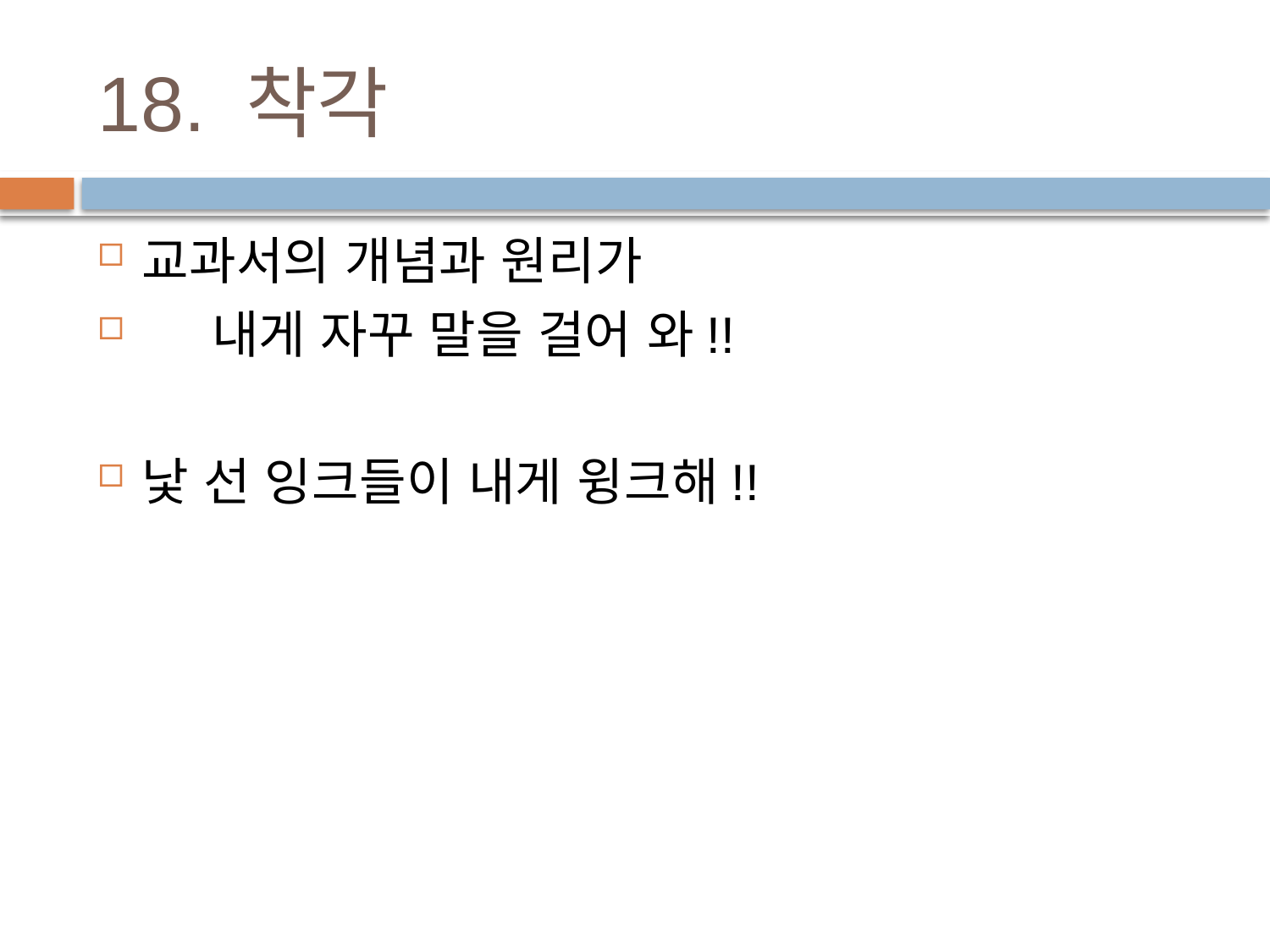

# 18. 착각
교과서의 개념과 원리가
    내게 자꾸 말을 걸어 와!!

낯 선 잉크들이 내게 윙크해!!